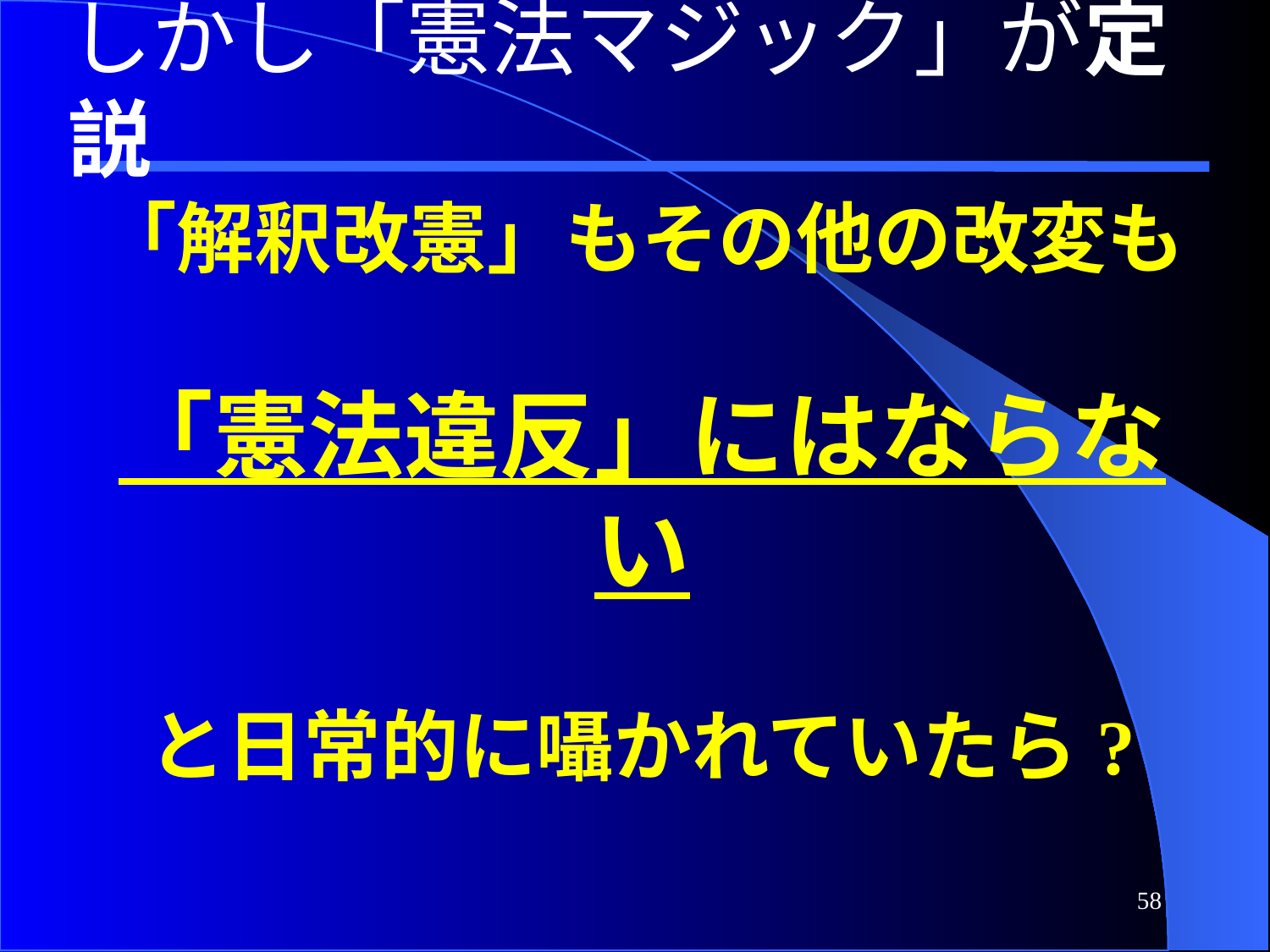

しかし「憲法マジック」が定説

「解釈改憲」もその他の改変も

「憲法違反」にはならない

と日常的に囁かれていたら?

58